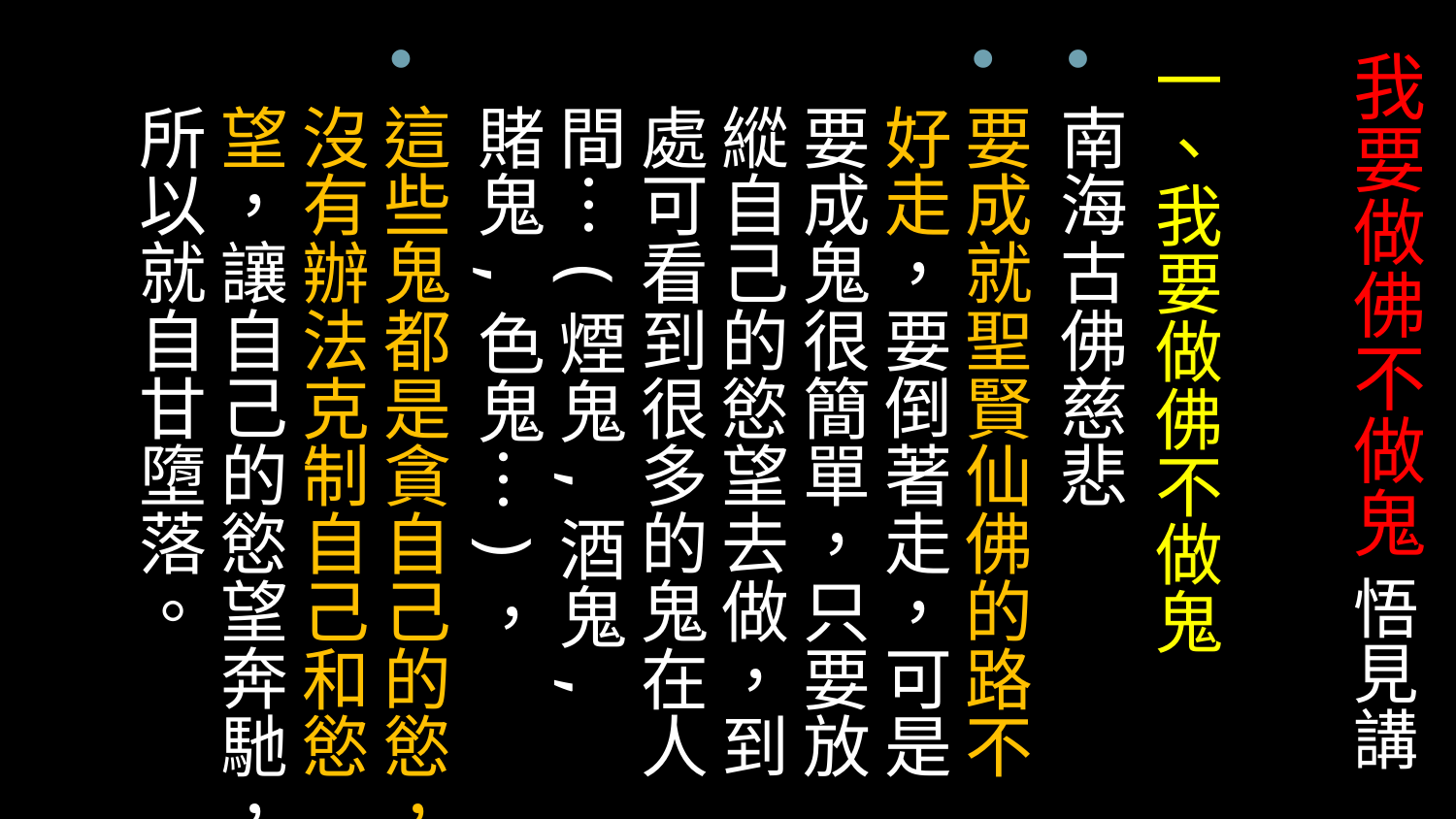

一、我要做佛不做鬼
南海古佛慈悲
要成就聖賢仙佛的路不好走，要倒著走，可是要成鬼很簡單，只要放縱自己的慾望去做，到處可看到很多的鬼在人間…(煙鬼,酒鬼,賭鬼,色鬼…)，
這些鬼都是貪自己的慾，沒有辦法克制自己和慾望，讓自己的慾望奔馳，所以就自甘墮落。

# 我要做佛不做鬼 悟見講